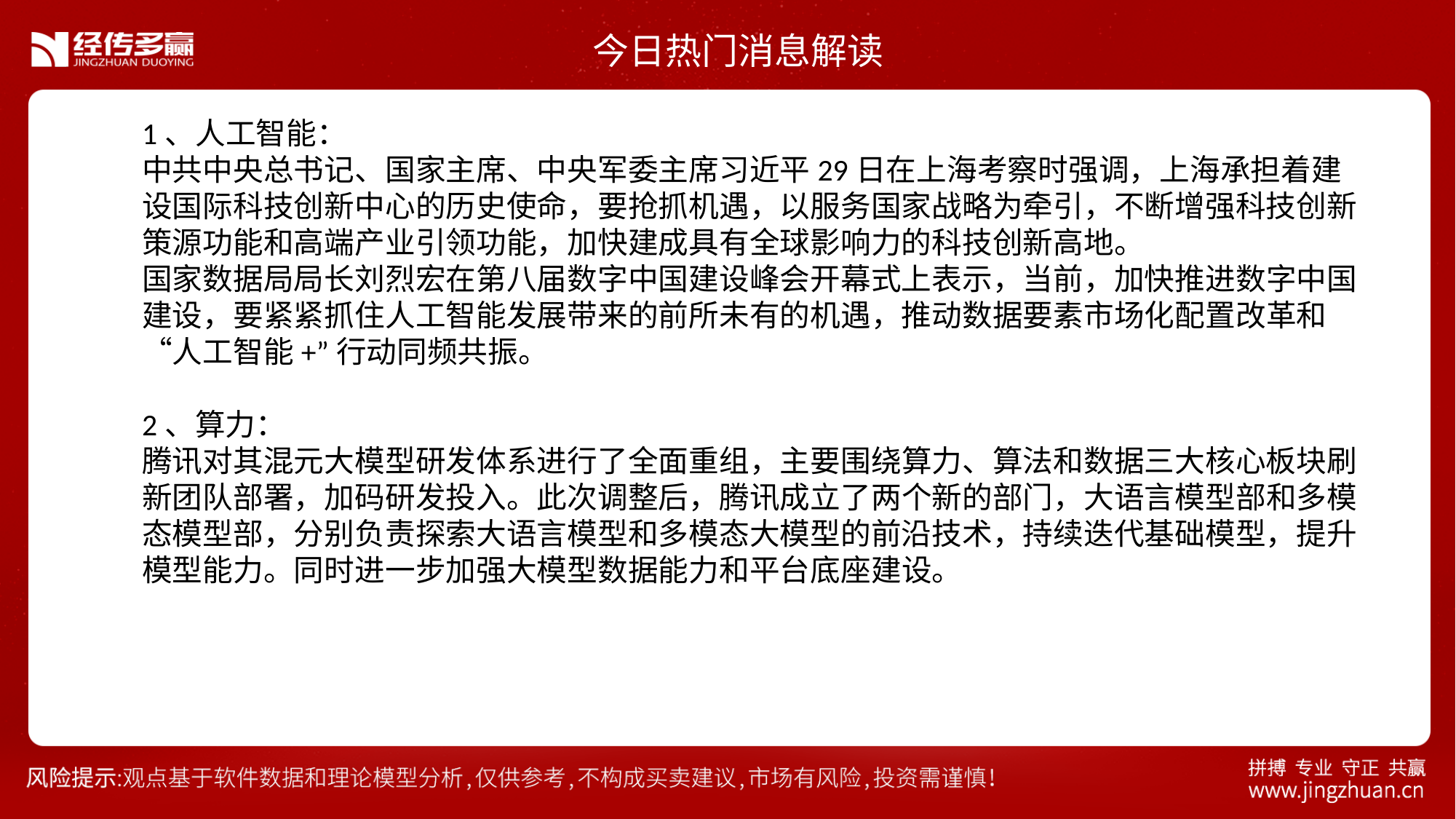

今日热门消息解读
1、人工智能：
中共中央总书记、国家主席、中央军委主席习近平29日在上海考察时强调，上海承担着建设国际科技创新中心的历史使命，要抢抓机遇，以服务国家战略为牵引，不断增强科技创新策源功能和高端产业引领功能，加快建成具有全球影响力的科技创新高地。
国家数据局局长刘烈宏在第八届数字中国建设峰会开幕式上表示，当前，加快推进数字中国建设，要紧紧抓住人工智能发展带来的前所未有的机遇，推动数据要素市场化配置改革和“人工智能+”行动同频共振。

2、算力：
腾讯对其混元大模型研发体系进行了全面重组，主要围绕算力、算法和数据三大核心板块刷新团队部署，加码研发投入。此次调整后，腾讯成立了两个新的部门，大语言模型部和多模态模型部，分别负责探索大语言模型和多模态大模型的前沿技术，持续迭代基础模型，提升模型能力。同时进一步加强大模型数据能力和平台底座建设。